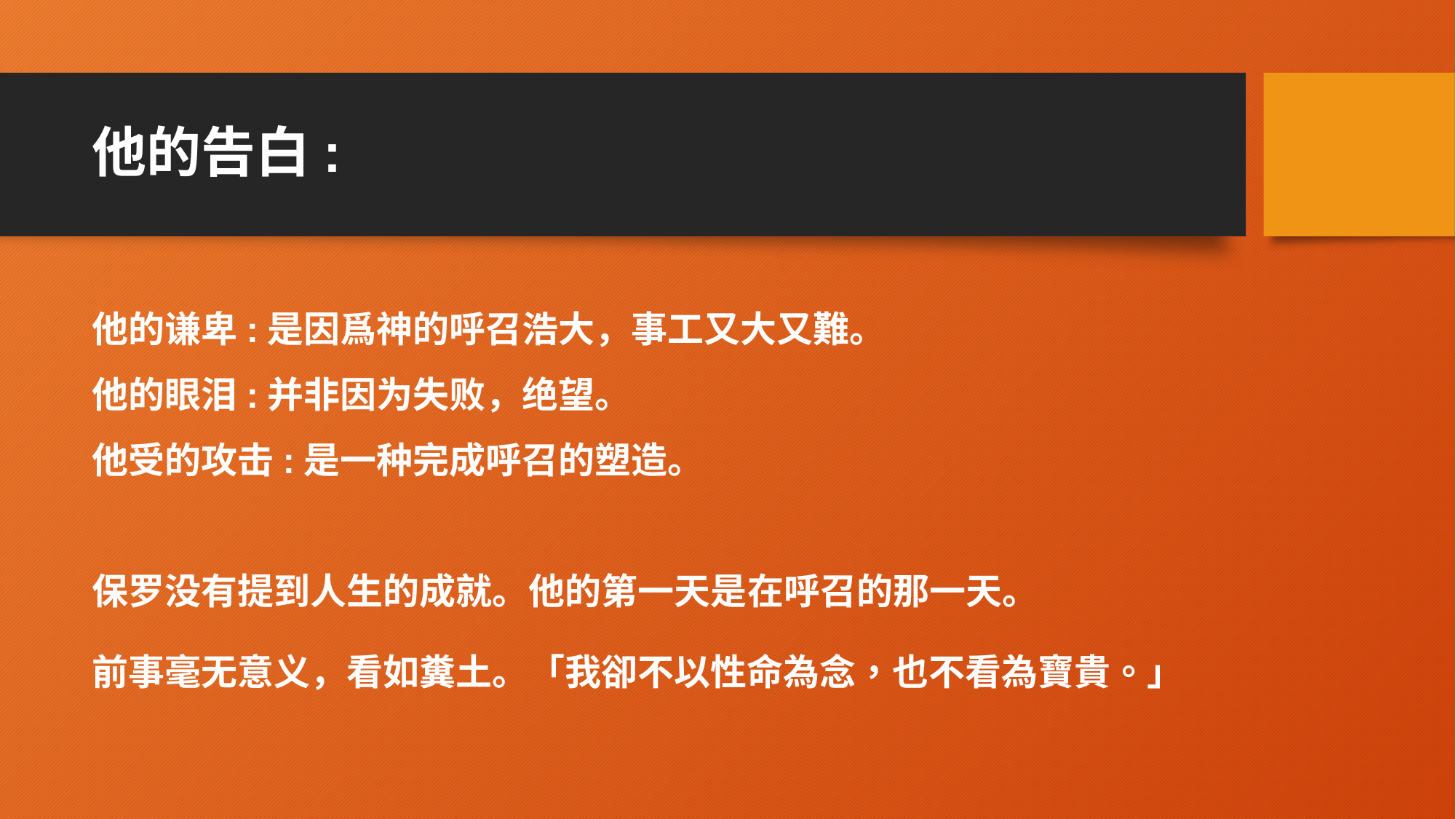

# 他的告白:
他的谦卑:是因爲神的呼召浩大，事工又大又難。
他的眼泪:并非因为失败，绝望。
他受的攻击:是一种完成呼召的塑造。
保罗没有提到人生的成就。他的第一天是在呼召的那一天。
前事毫无意义，看如糞土。「我卻不以性命為念，也不看為寶貴。」